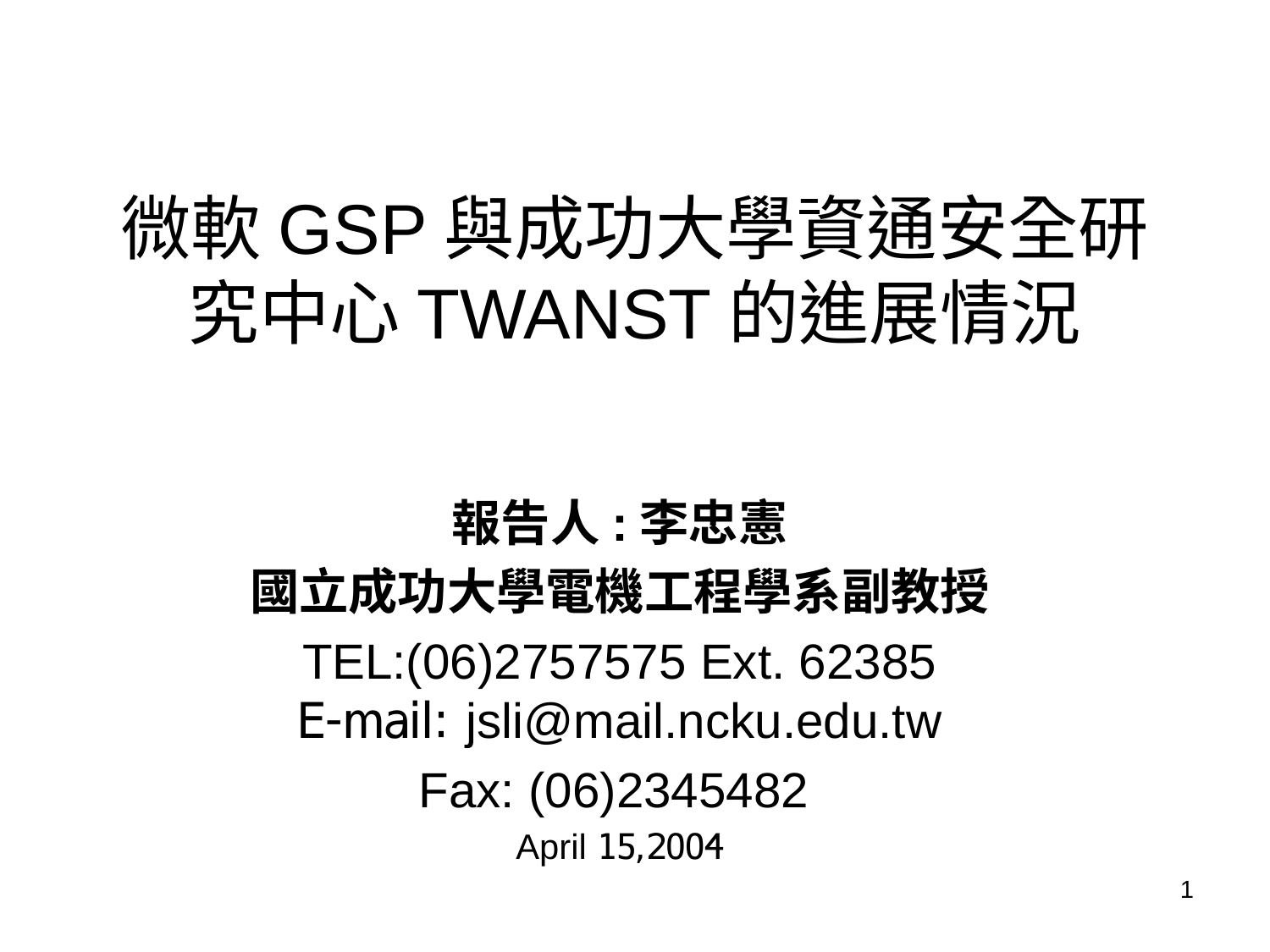

# 微軟GSP與成功大學資通安全研究中心TWANST的進展情況

報告人:李忠憲
國立成功大學電機工程學系副教授
TEL:(06)2757575 Ext. 62385
E-mail: jsli@mail.ncku.edu.tw
Fax: (06)2345482
April 15,2004

1